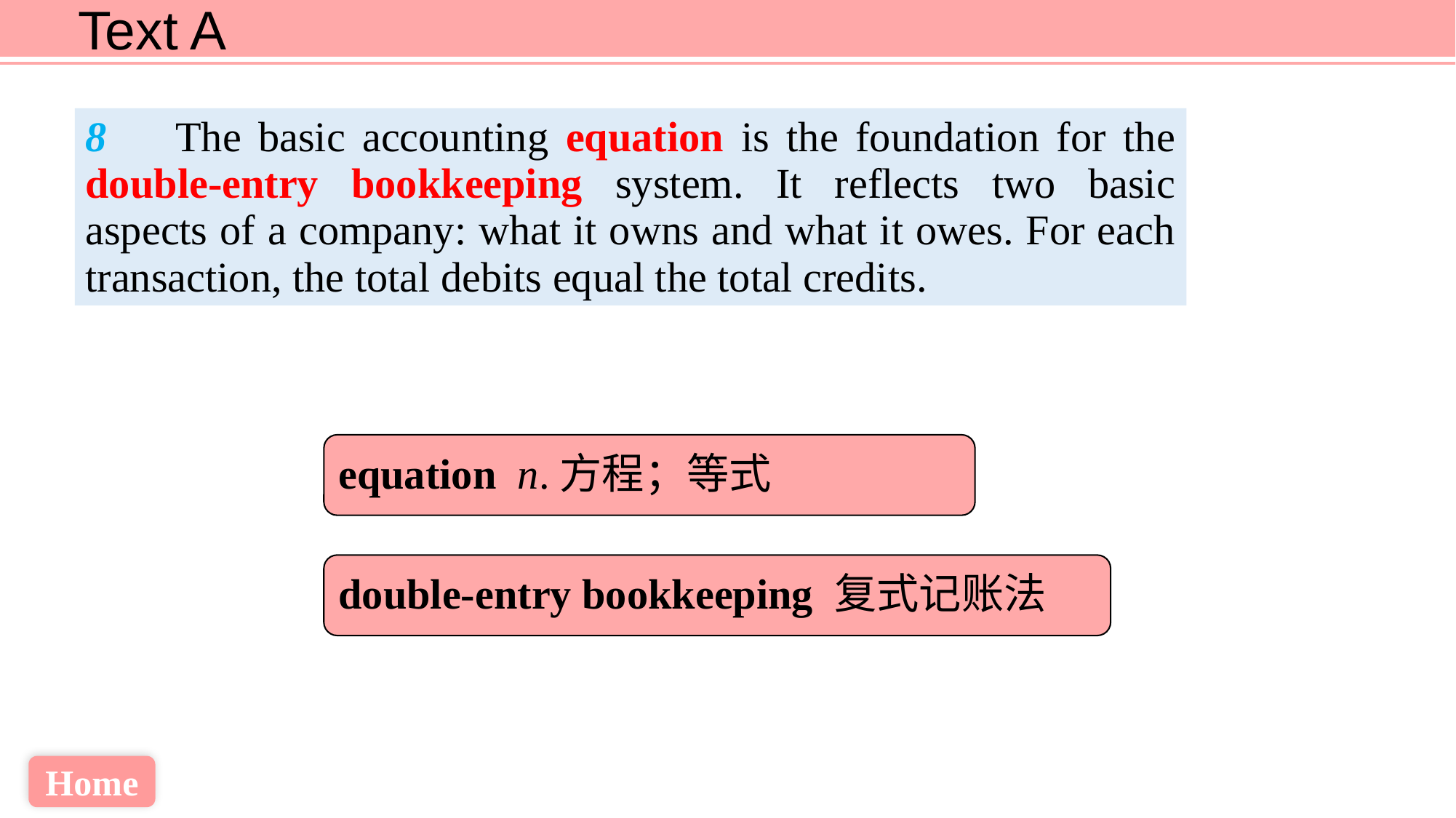

8    The basic accounting equation is the foundation for the double-entry bookkeeping system. It reflects two basic aspects of a company: what it owns and what it owes. For each transaction, the total debits equal the total credits.

equation  n.方程；等式
double-entry bookkeeping 复式记账法